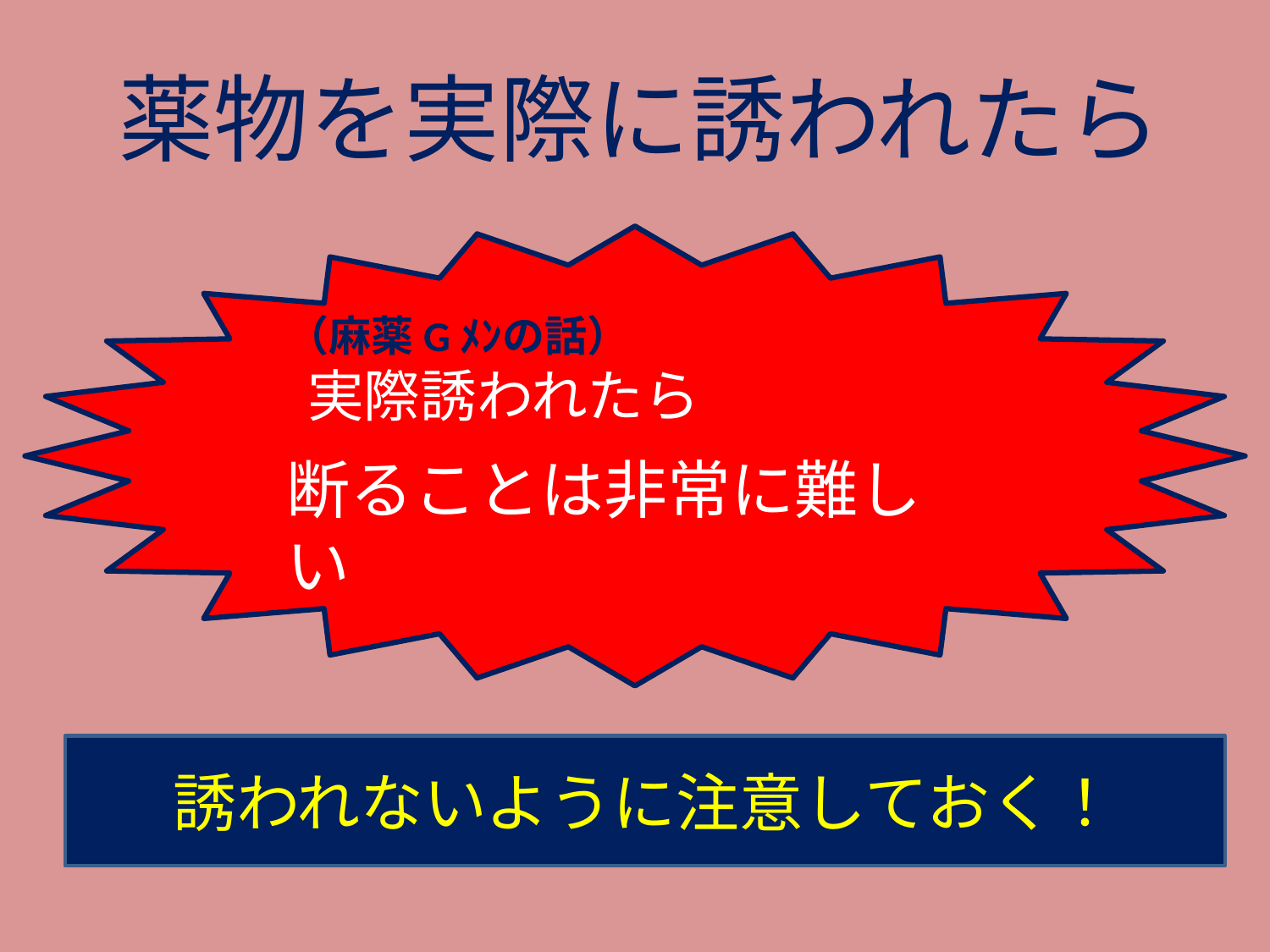

# 薬物を実際に誘われたら
（麻薬Gﾒﾝの話）
　実際誘われたら

断ることは非常に難しい
誘われないように注意しておく！